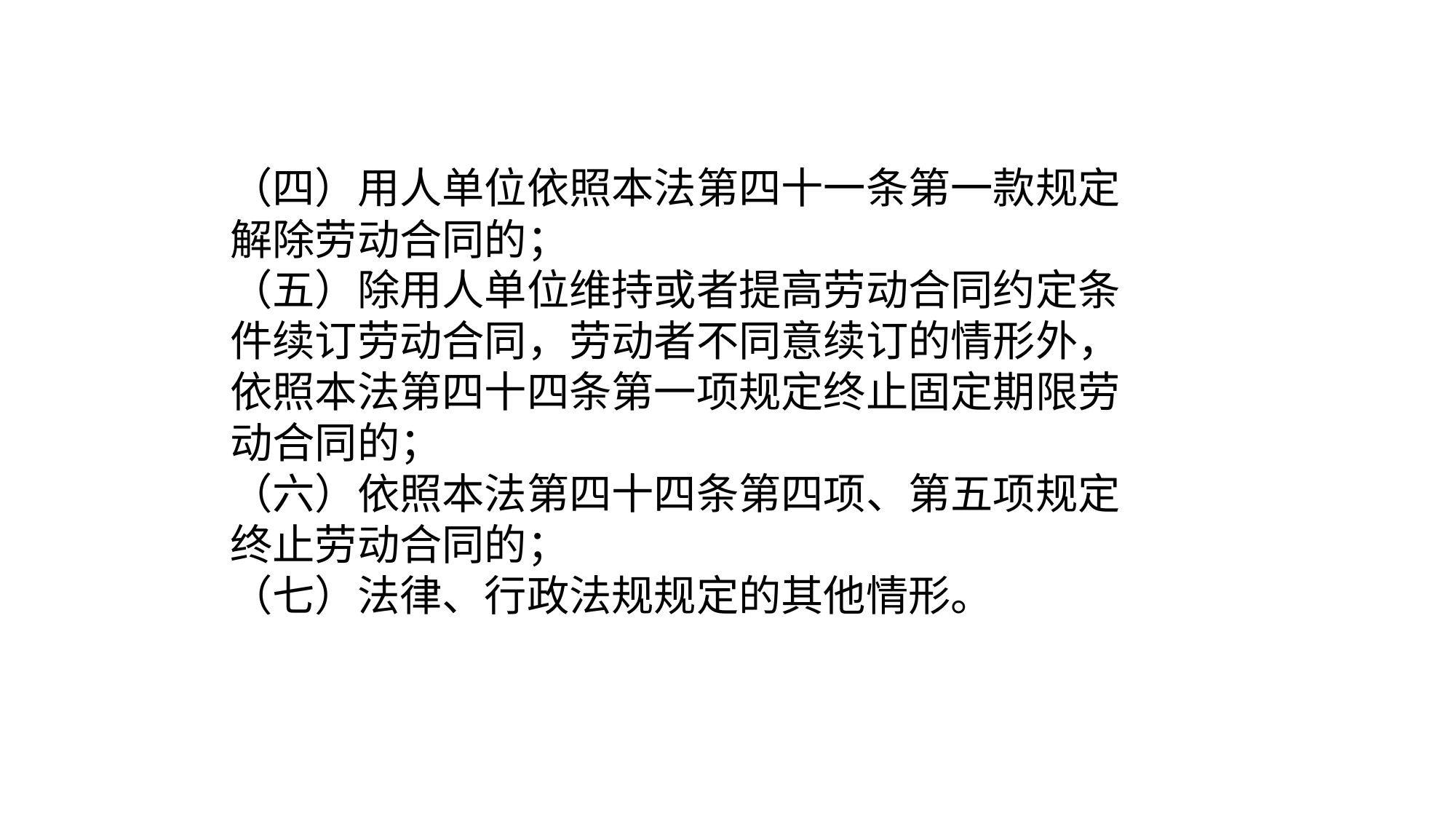

（四）用人单位依照本法第四十一条第一款规定解除劳动合同的；
（五）除用人单位维持或者提高劳动合同约定条件续订劳动合同，劳动者不同意续订的情形外，依照本法第四十四条第一项规定终止固定期限劳动合同的；
（六）依照本法第四十四条第四项、第五项规定终止劳动合同的；
（七）法律、行政法规规定的其他情形。